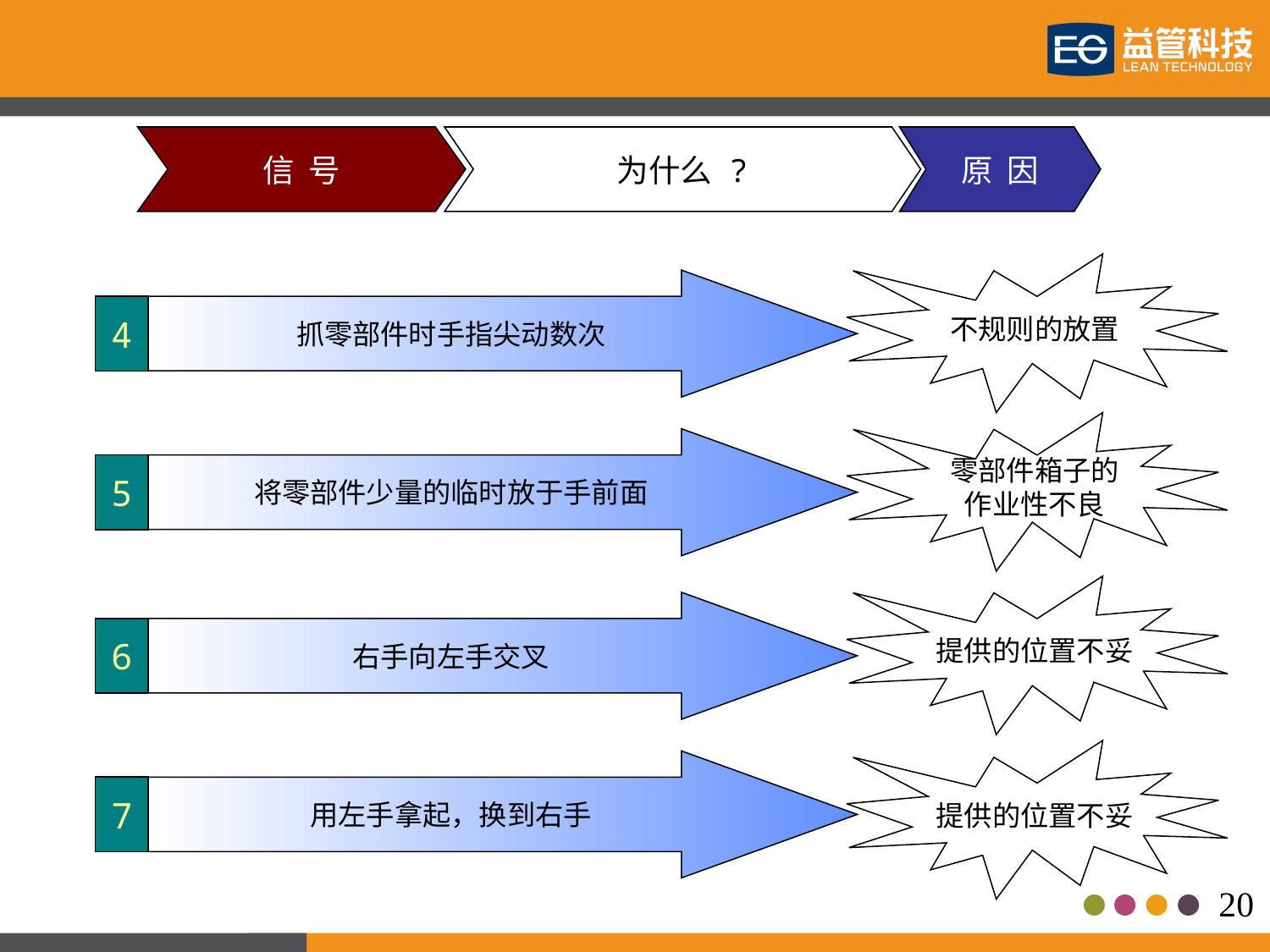

信  号
为什么 ?
原  因
不规则的放置
抓零部件时手指尖动数次
4
零部件箱子的
作业性不良
将零部件少量的临时放于手前面
5
提供的位置不妥
右手向左手交叉
6
提供的位置不妥
用左手拿起，换到右手
7